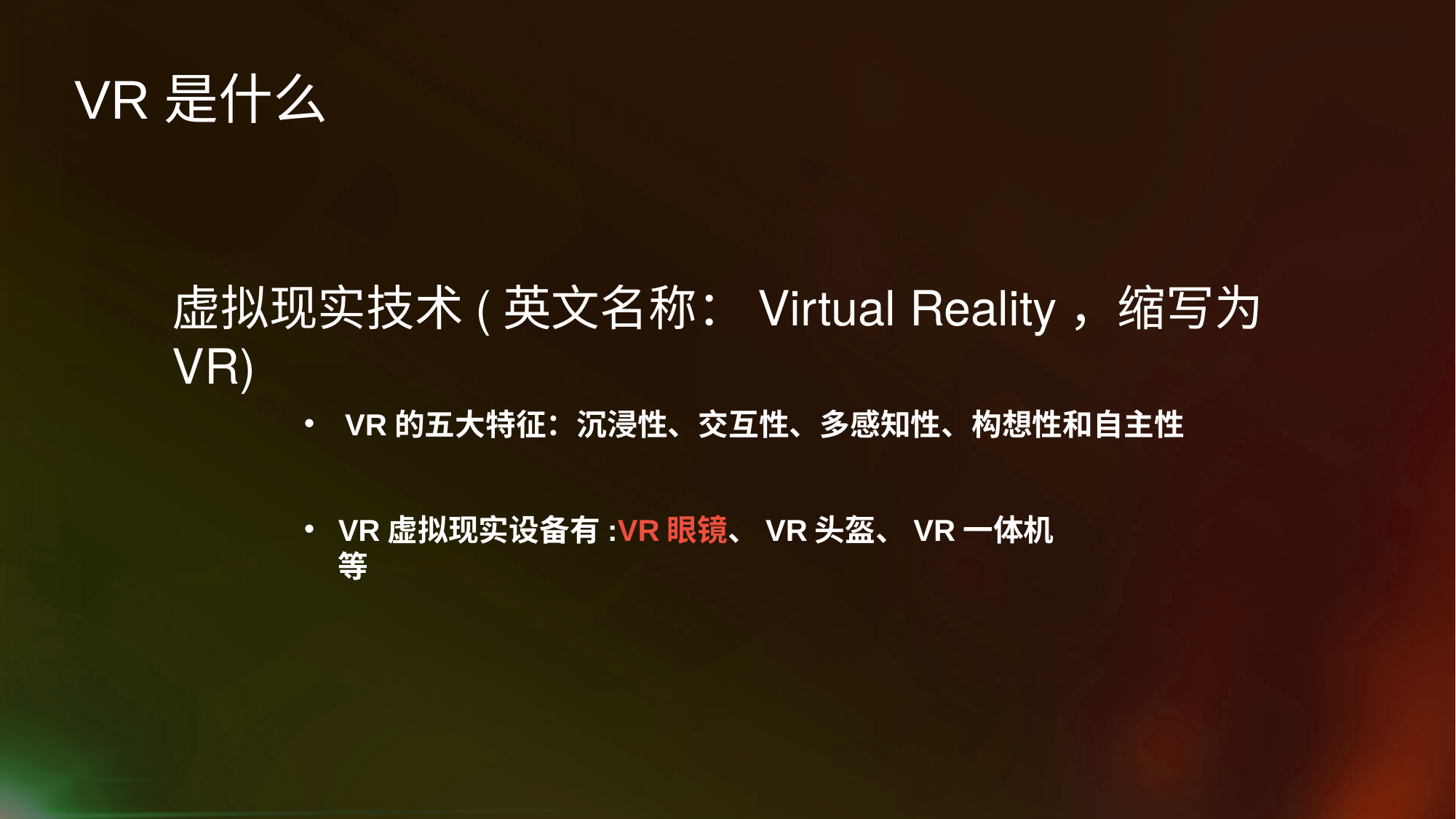

VR是什么
虚拟现实技术(英文名称：Virtual Reality，缩写为VR)
VR的五大特征：沉浸性、交互性、多感知性、构想性和自主性
VR虚拟现实设备有:VR眼镜、VR头盔、VR一体机等